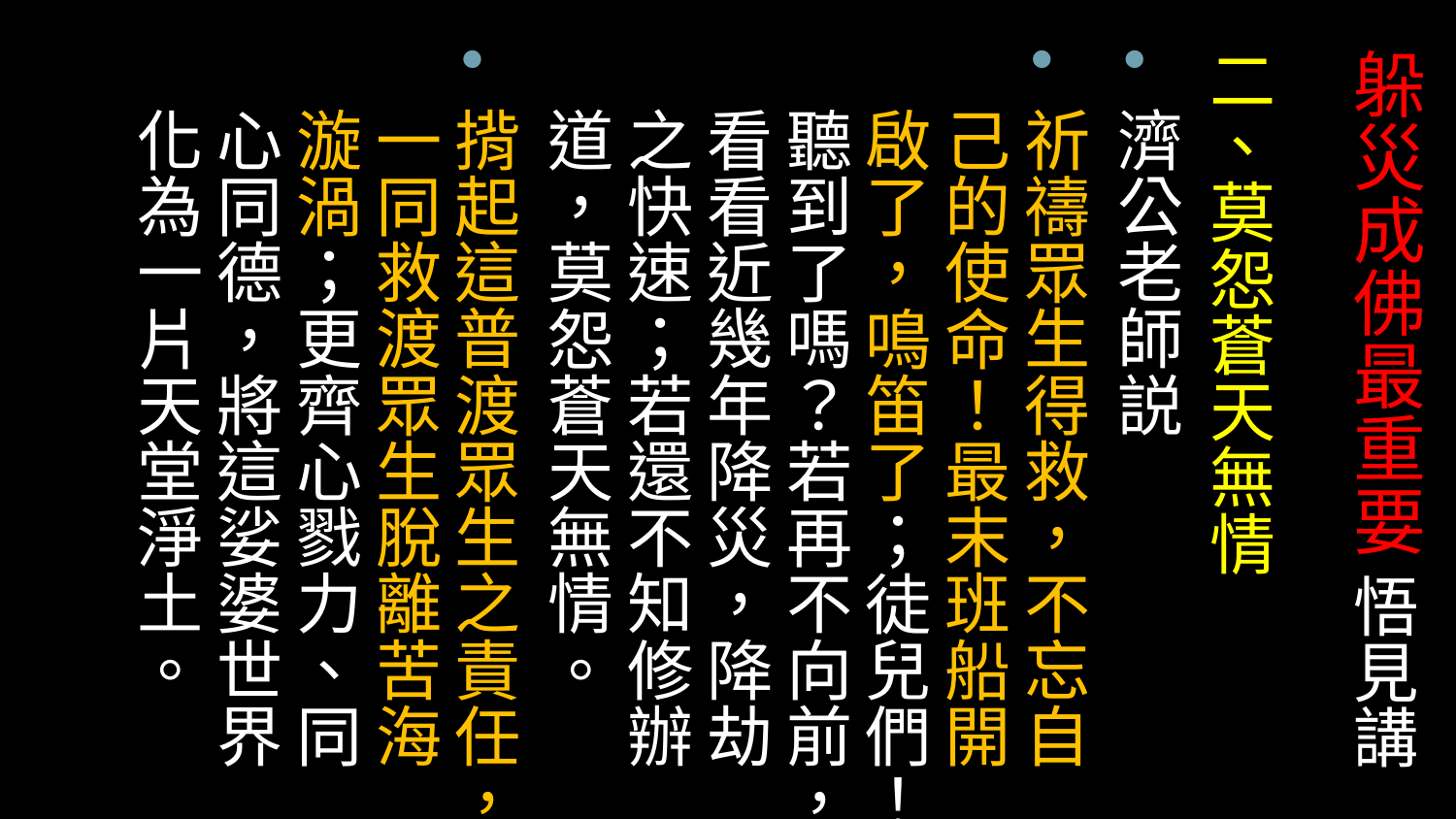

# 躲災成佛最重要 悟見講
二、莫怨蒼天無情
濟公老師説
祈禱眾生得救，不忘自己的使命！最末班船開啟了，鳴笛了；徒兒們！聽到了嗎？若再不向前，看看近幾年降災，降劫之快速；若還不知修辦道，莫怨蒼天無情。
揹起這普渡眾生之責任，一同救渡眾生脫離苦海漩渦；更齊心戮力、同心同德，將這娑婆世界化為一片天堂淨土。